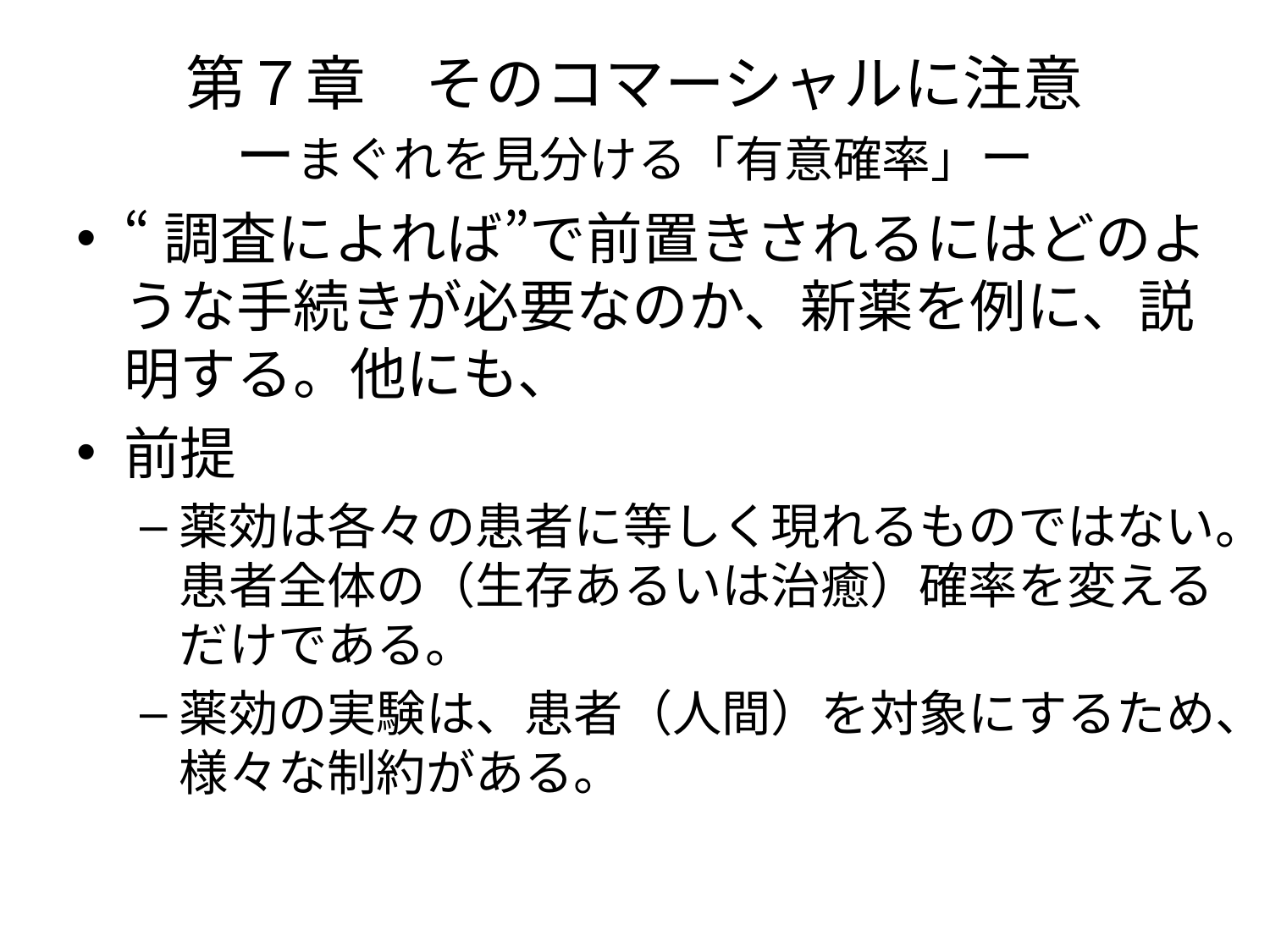

# 第７章　そのコマーシャルに注意 ーまぐれを見分ける「有意確率」ー
“調査によれば”で前置きされるにはどのような手続きが必要なのか、新薬を例に、説明する。他にも、
前提
薬効は各々の患者に等しく現れるものではない。患者全体の（生存あるいは治癒）確率を変えるだけである。
薬効の実験は、患者（人間）を対象にするため、様々な制約がある。